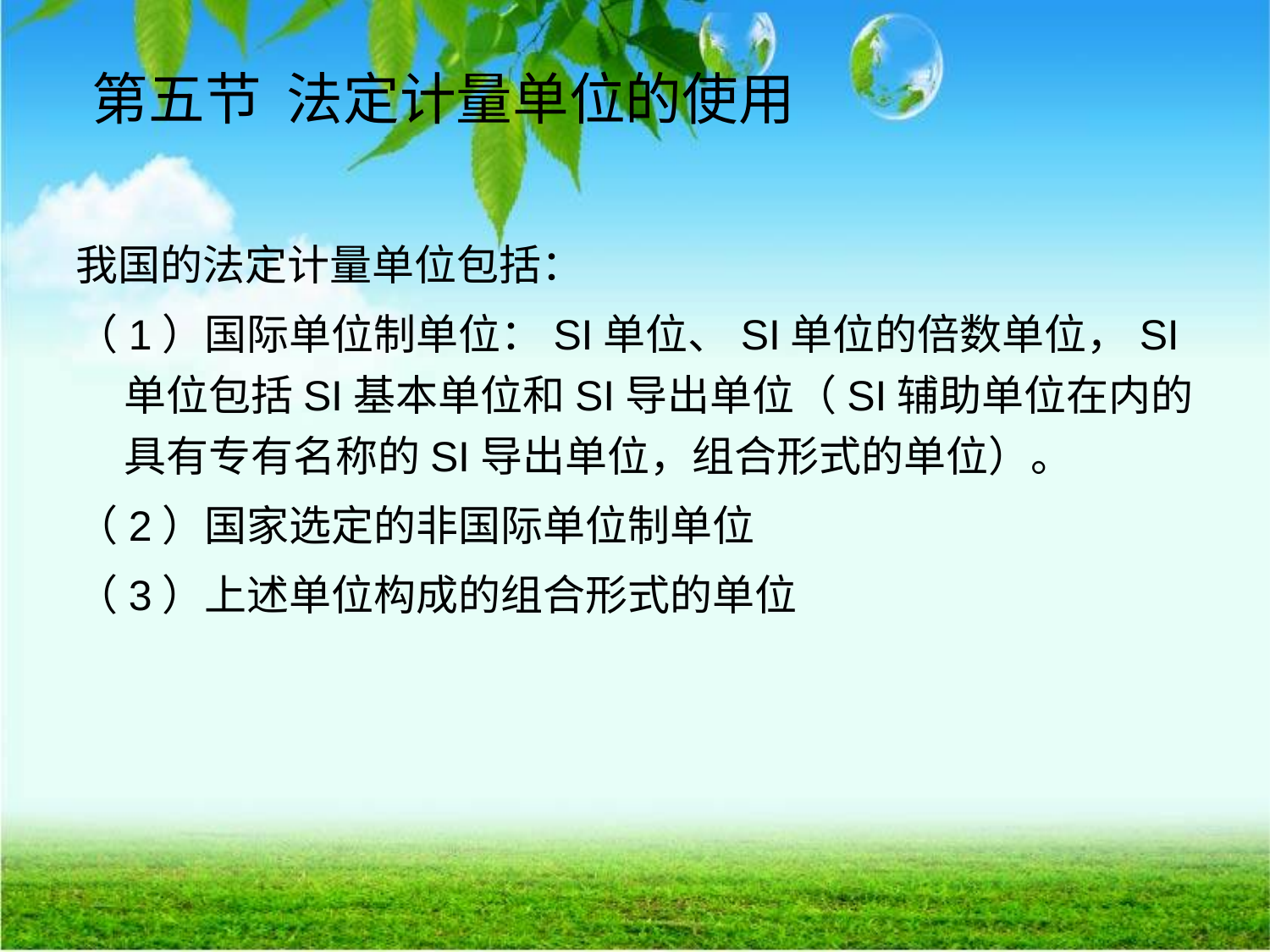

我国的法定计量单位包括：
（1）国际单位制单位：SI单位、SI单位的倍数单位，SI单位包括SI基本单位和SI导出单位（SI辅助单位在内的具有专有名称的SI导出单位，组合形式的单位）。
（2）国家选定的非国际单位制单位
（3）上述单位构成的组合形式的单位

# 第五节  法定计量单位的使用